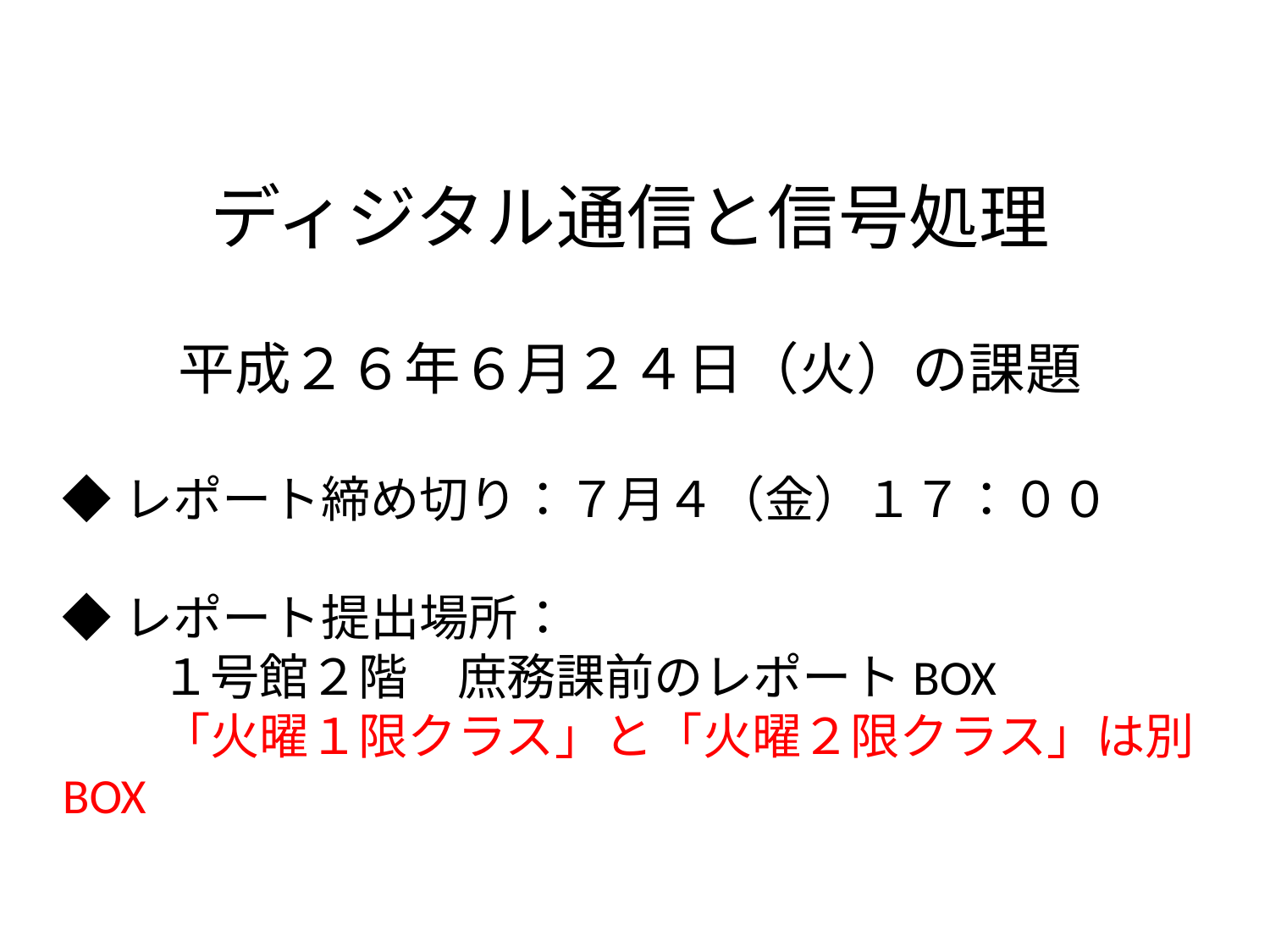

ディジタル通信と信号処理

平成２６年６月２４日（火）の課題

◆レポート締め切り：７月４（金）１７：００

◆レポート提出場所：
　　１号館２階　庶務課前のレポートBOX
　　「火曜１限クラス」と「火曜２限クラス」は別BOX